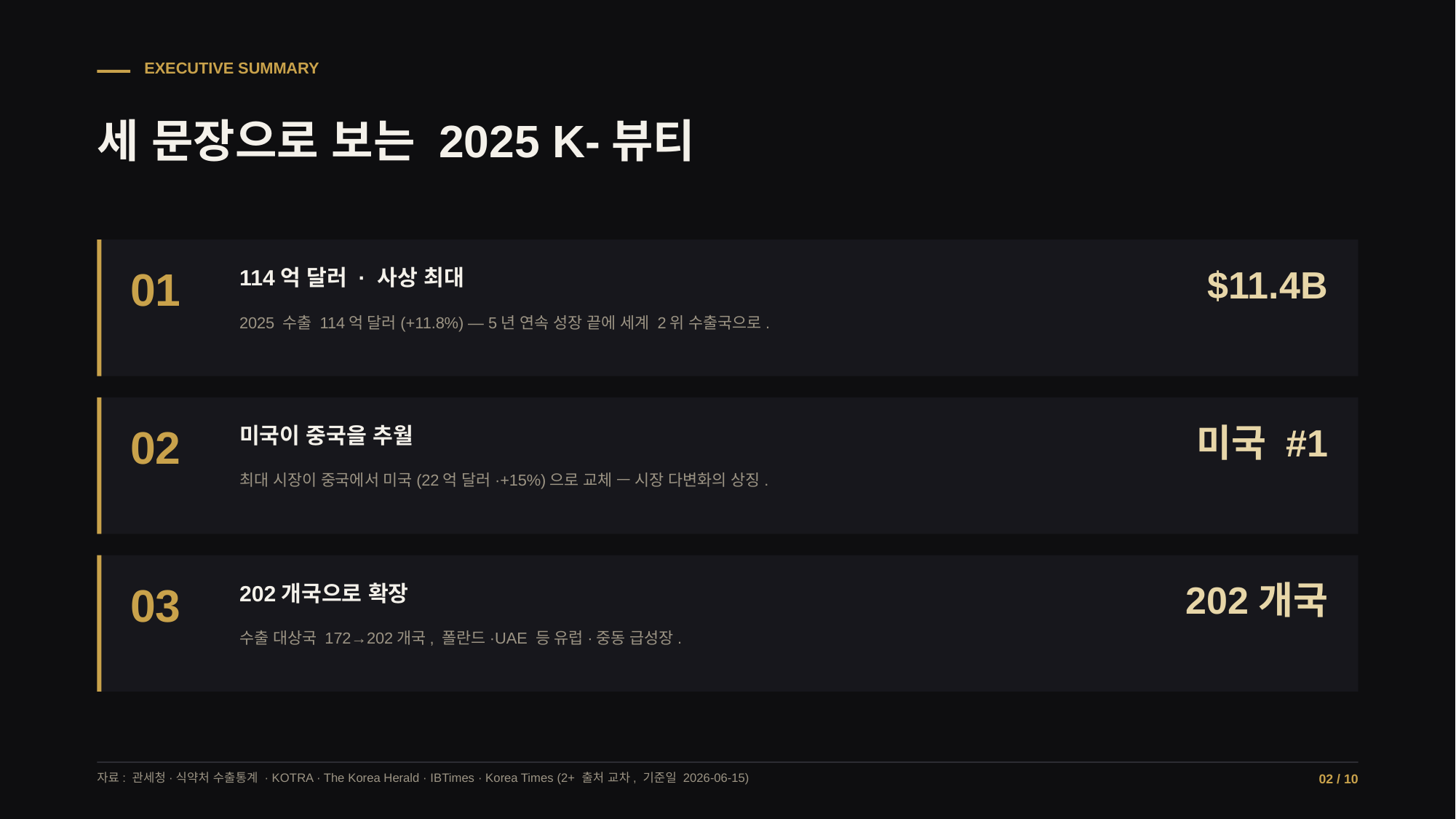

EXECUTIVE SUMMARY

세 문장으로 보는 2025 K-뷰티

01
$11.4B
114억 달러 · 사상 최대
2025 수출 114억 달러(+11.8%) — 5년 연속 성장 끝에 세계 2위 수출국으로.

02
미국 #1
미국이 중국을 추월
최대 시장이 중국에서 미국(22억 달러·+15%)으로 교체 — 시장 다변화의 상징.

03
202개국
202개국으로 확장
수출 대상국 172→202개국, 폴란드·UAE 등 유럽·중동 급성장.

자료: 관세청·식약처 수출통계 · KOTRA · The Korea Herald · IBTimes · Korea Times (2+ 출처 교차, 기준일 2026-06-15)
02 / 10